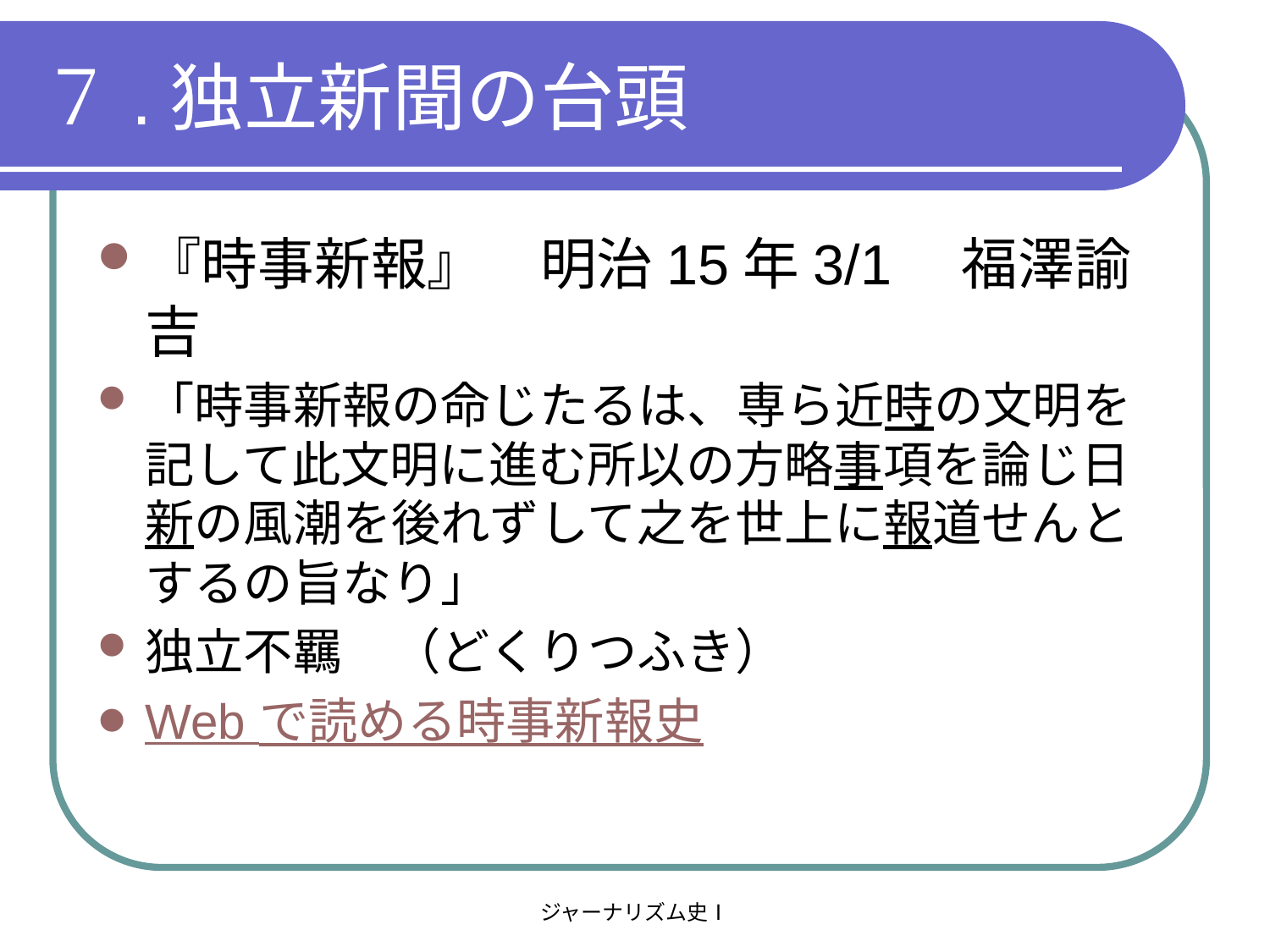

# ７.独立新聞の台頭
『時事新報』　明治15年3/1　福澤諭吉
「時事新報の命じたるは、専ら近時の文明を記して此文明に進む所以の方略事項を論じ日新の風潮を後れずして之を世上に報道せんとするの旨なり」
独立不羈　（どくりつふき）
Web で読める時事新報史
ジャーナリズム史Ⅰ